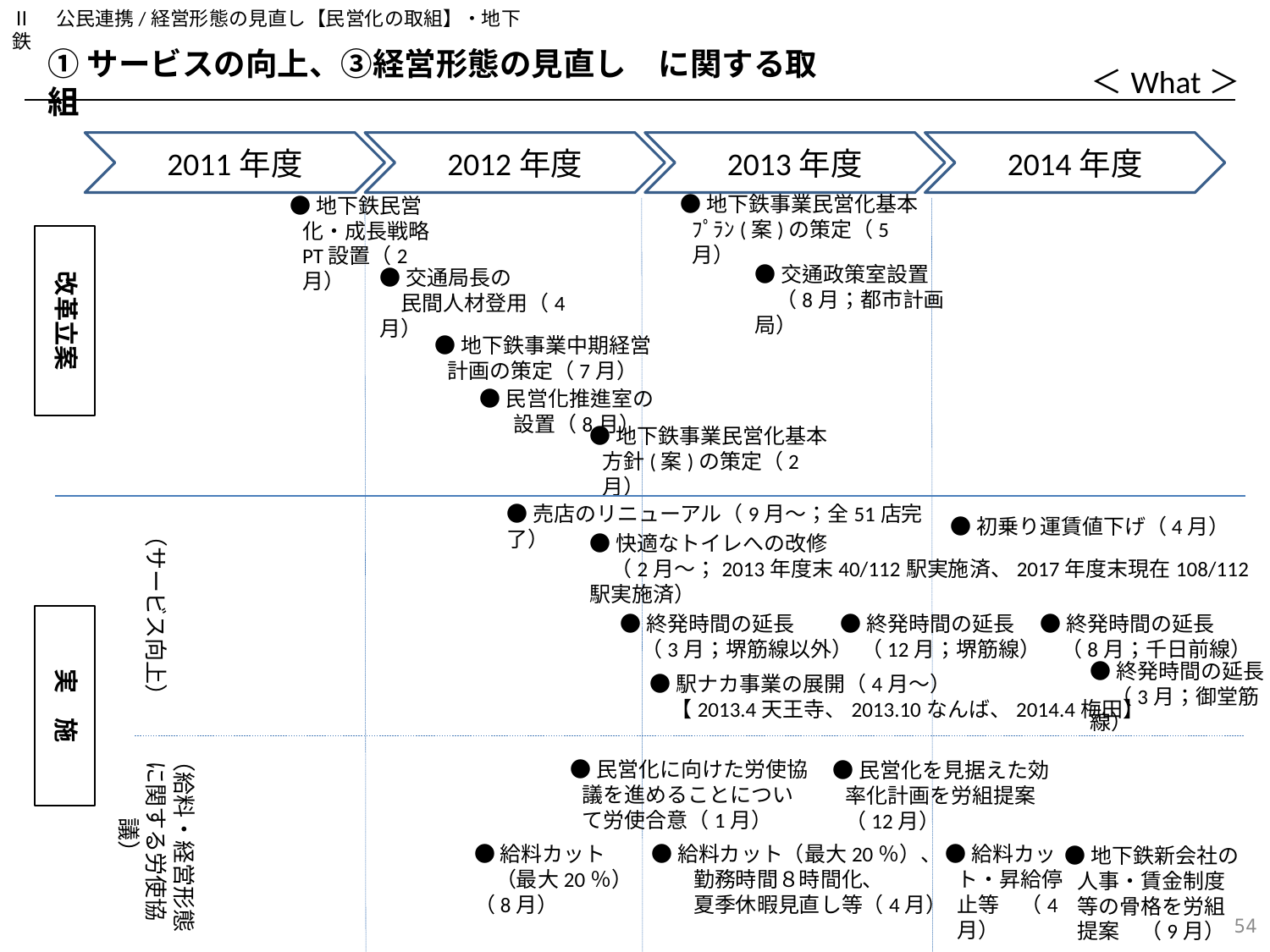

Ⅱ　公民連携/経営形態の見直し【民営化の取組】・地下鉄
①サービスの向上、③経営形態の見直し　に関する取組
＜What＞
2011年度
2012年度
2013年度
2014年度
●地下鉄事業民営化基本ﾌﾟﾗﾝ(案)の策定（5月）
●地下鉄民営化・成長戦略PT設置（2月）
改革立案
●交通政策室設置
　（8月；都市計画局）
●交通局長の
　民間人材登用（4月）
●地下鉄事業中期経営計画の策定（7月）
●民営化推進室の　設置（8月）
●地下鉄事業民営化基本方針(案)の策定（2月）
●売店のリニューアル（9月～；全51店完了）
●初乗り運賃値下げ（4月）
（サービス向上）
●快適なトイレへの改修
　（2月～；2013年度末40/112駅実施済、2017年度末現在108/112駅実施済）
実　施
●終発時間の延長
　（3月；堺筋線以外）
●終発時間の延長
　（12月；堺筋線）
●終発時間の延長
　（8月；千日前線）
●駅ナカ事業の展開（4月～）
　【2013.4天王寺、2013.10なんば、2014.4梅田】
●終発時間の延長
　（3月；御堂筋線）
（給料・経営形態に関する労使協議）
●民営化に向けた労使協議を進めることについて労使合意（1月）
●民営化を見据えた効率化計画を労組提案（12月）
●給料カット
　（最大20％）（8月）
●給料カット（最大20％）、
　　勤務時間８時間化、
　　夏季休暇見直し等（4月）
●給料カット・昇給停止等　（4月）
●地下鉄新会社の人事・賃金制度等の骨格を労組提案　（9月）
54